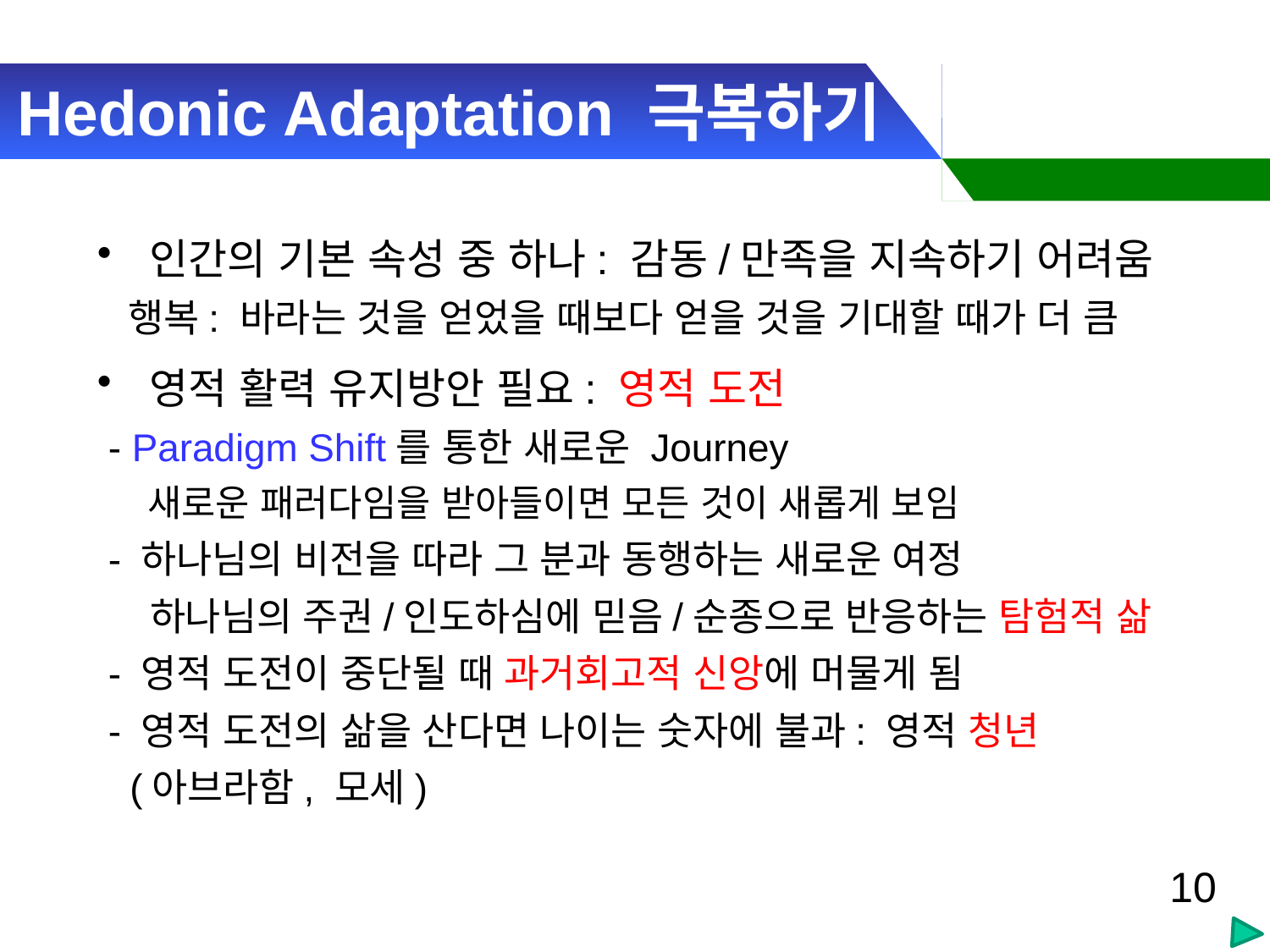

# Hedonic Adaptation 극복하기
 인간의 기본 속성 중 하나: 감동/만족을 지속하기 어려움
  행복: 바라는 것을 얻었을 때보다 얻을 것을 기대할 때가 더 큼
 영적 활력 유지방안 필요: 영적 도전
 - Paradigm Shift를 통한 새로운 Journey
    새로운 패러다임을 받아들이면 모든 것이 새롭게 보임
 - 하나님의 비전을 따라 그 분과 동행하는 새로운 여정
    하나님의 주권/인도하심에 믿음/순종으로 반응하는 탐험적 삶
 - 영적 도전이 중단될 때 과거회고적 신앙에 머물게 됨
 - 영적 도전의 삶을 산다면 나이는 숫자에 불과: 영적 청년
   (아브라함, 모세)
10